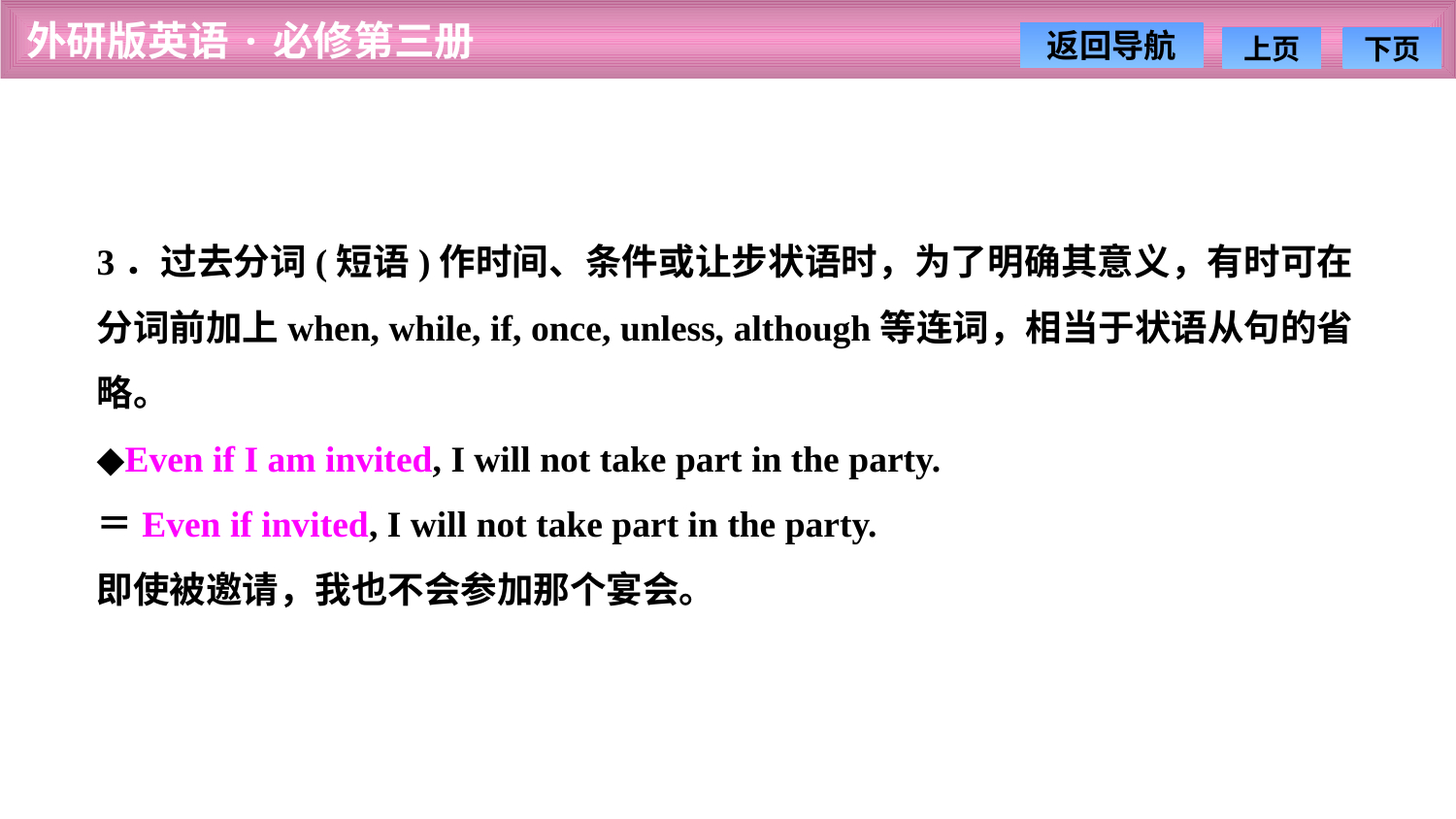

3．过去分词(短语)作时间、条件或让步状语时，为了明确其意义，有时可在分词前加上when, while, if, once, unless, although等连词，相当于状语从句的省略。
◆Even if I am invited, I will not take part in the party.
＝Even if invited, I will not take part in the party.
即使被邀请，我也不会参加那个宴会。